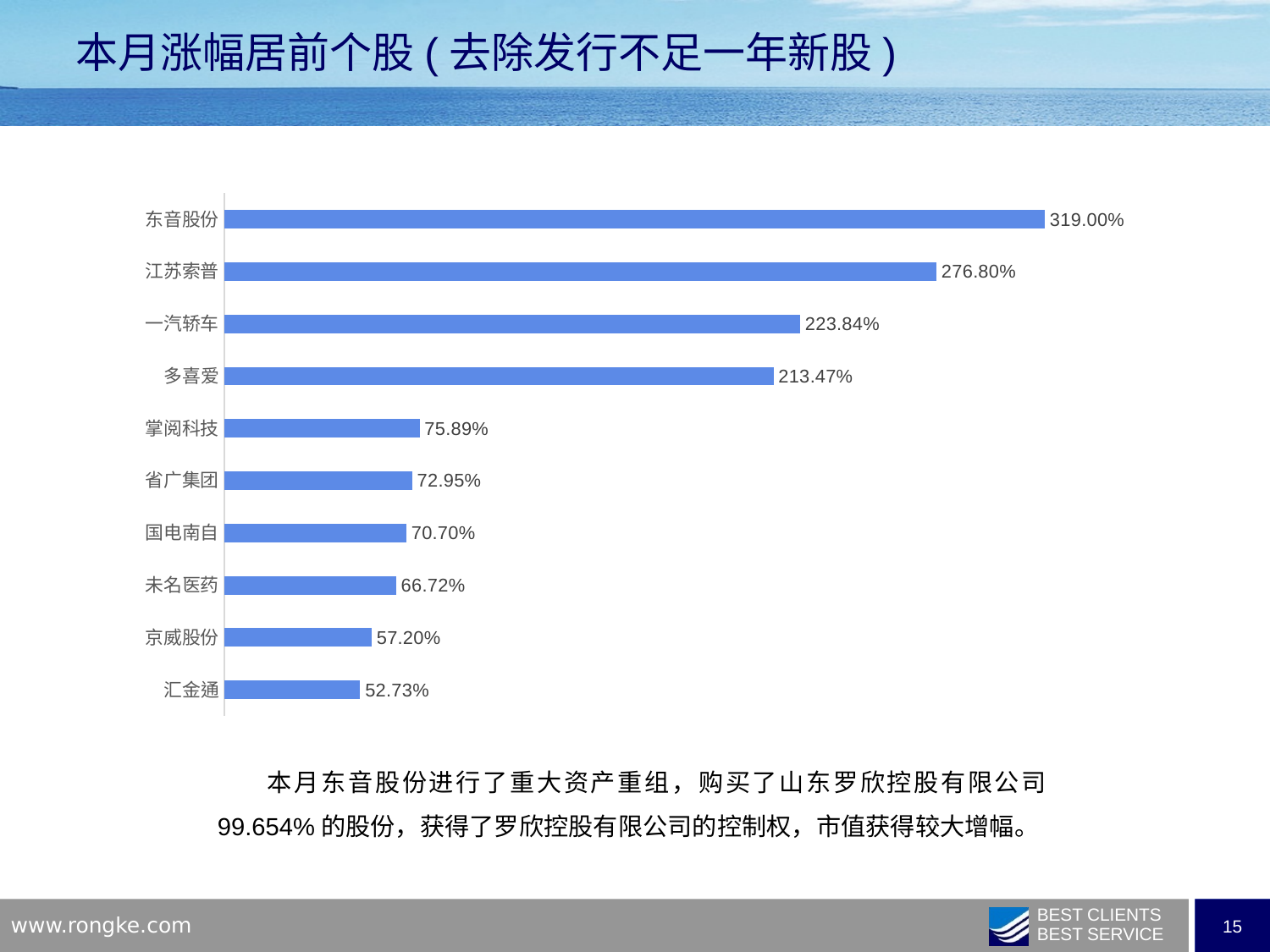

本月涨幅居前个股(去除发行不足一年新股)

### Chart

| Category |  |
|---|---|
| 东音股份 | 3.189970446237391 |
| 江苏索普 | 2.768022226999851 |
| 一汽轿车 | 2.238374977099452 |
| 多喜爱 | 2.134726051477527 |
| 掌阅科技 | 0.7589239524055873 |
| 省广集团 | 0.7295367418010199 |
| 国电南自 | 0.7069839581888704 |
| 未名医药 | 0.6672491418419719 |
| 京威股份 | 0.571969696969697 |
| 汇金通 | 0.5272731651320912 |

### Chart

| Category |
|---|
本月东音股份进行了重大资产重组，购买了山东罗欣控股有限公司99.654%的股份，获得了罗欣控股有限公司的控制权，市值获得较大增幅。